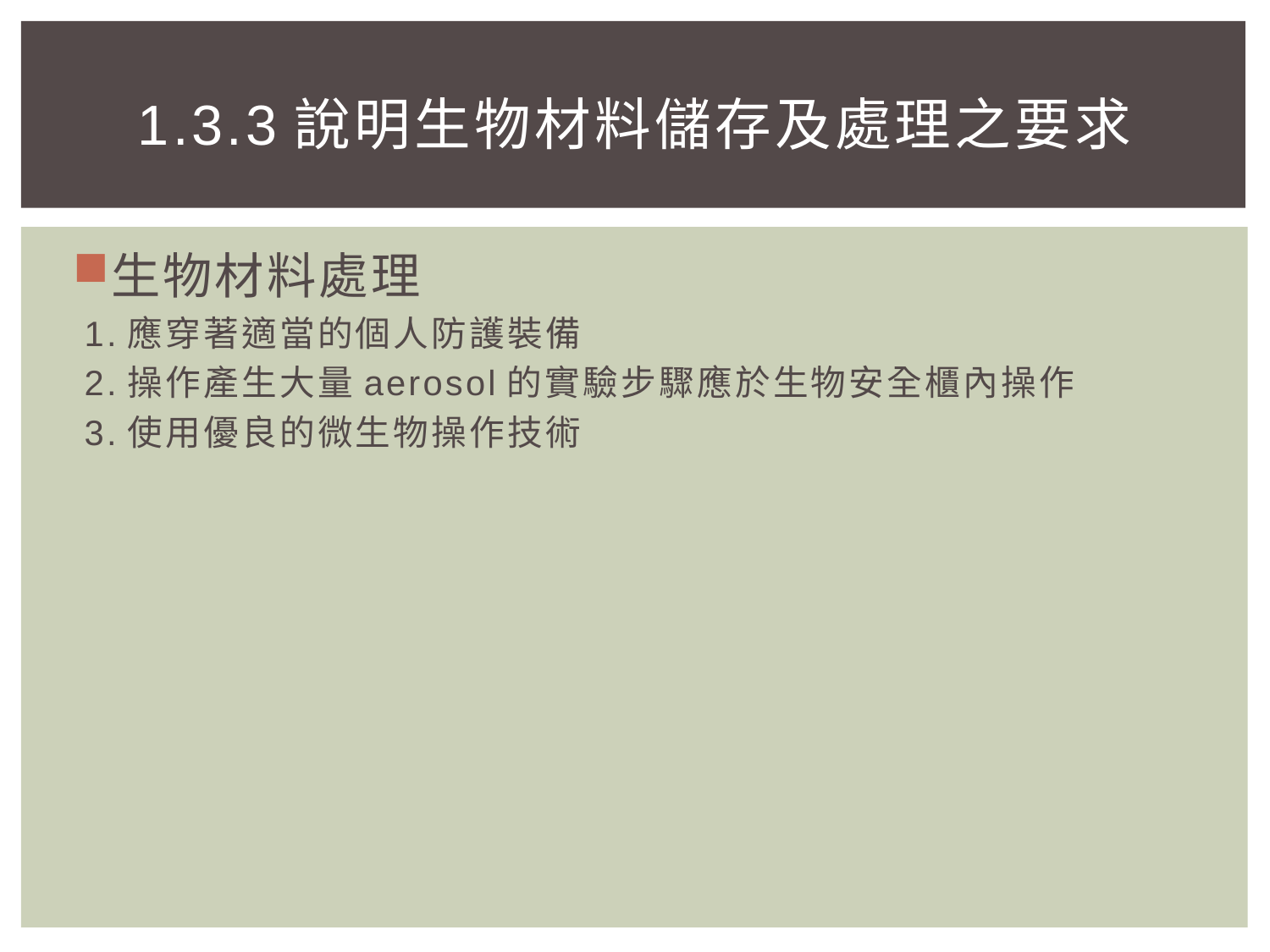

# 1.3.3說明生物材料儲存及處理之要求
生物材料處理
 1.應穿著適當的個人防護裝備
 2.操作產生大量aerosol的實驗步驟應於生物安全櫃內操作
 3.使用優良的微生物操作技術